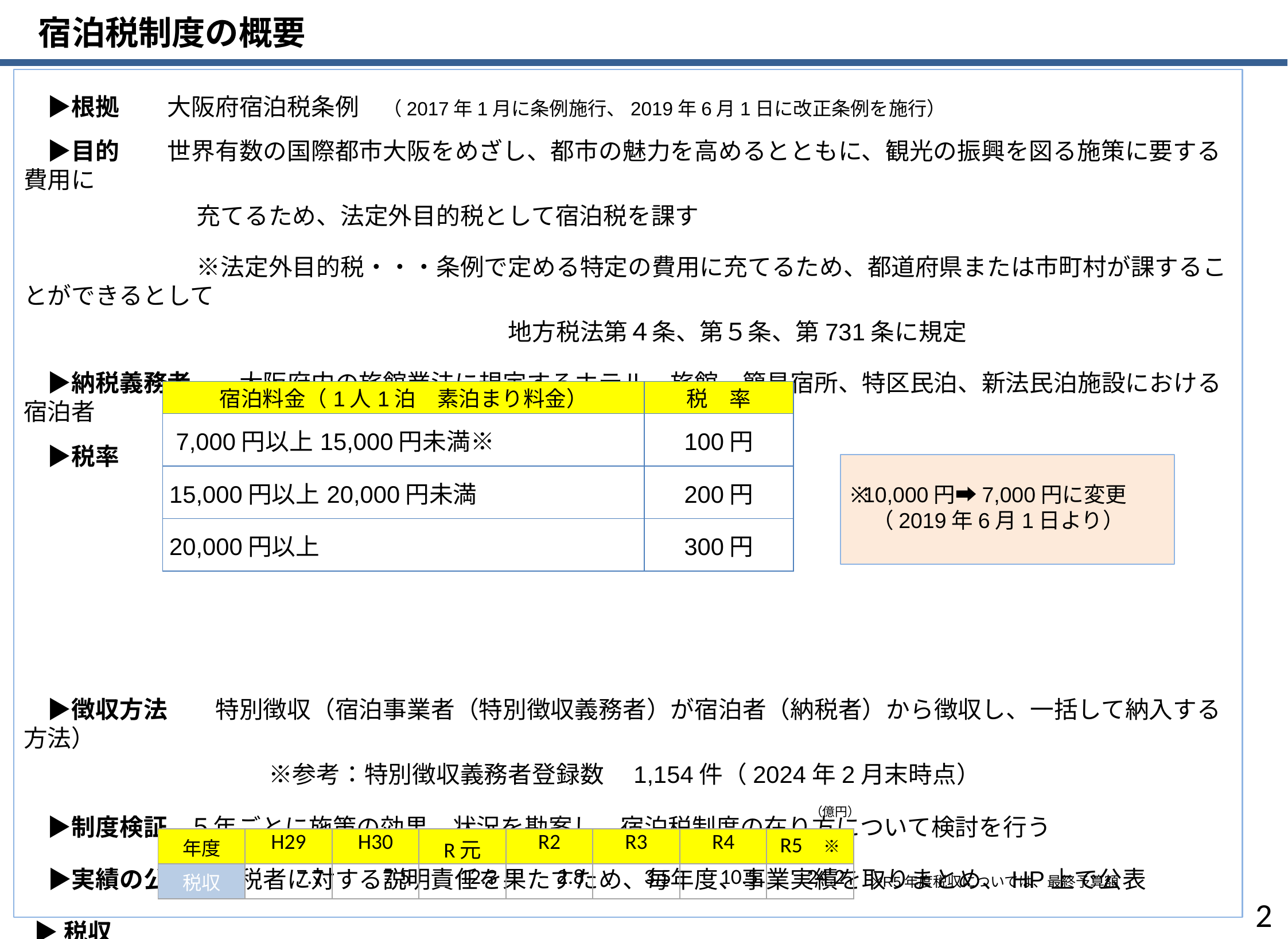

宿泊税制度の概要

　▶根拠　　大阪府宿泊税条例　（2017年1月に条例施行、2019年6月1日に改正条例を施行）

　▶目的　　世界有数の国際都市大阪をめざし、都市の魅力を高めるとともに、観光の振興を図る施策に要する費用に
　　　　　　　 充てるため、法定外目的税として宿泊税を課す

　　　　　　　 ※法定外目的税・・・条例で定める特定の費用に充てるため、都道府県または市町村が課することができるとして
　　　　　　　　　　　　　　　　　　　　 地方税法第４条、第５条、第731条に規定

　▶納税義務者　　大阪府内の旅館業法に規定するホテル、旅館、簡易宿所、特区民泊、新法民泊施設における宿泊者

　▶税率

　▶徴収方法　　特別徴収（宿泊事業者（特別徴収義務者）が宿泊者（納税者）から徴収し、一括して納入する方法）
　　　　　　　　　 　※参考：特別徴収義務者登録数　1,154件（2024年2月末時点）

　▶制度検証    ５年ごとに施策の効果、状況を勘案し、宿泊税制度の在り方について検討を行う

　▶実績の公表　納税者に対する説明責任を果たすため、毎年度、事業実績を取りまとめ、HP上で公表

  ▶税収

| 宿泊料金（1人1泊　素泊まり料金） | 税　率 |
| --- | --- |
| 7,000円以上15,000円未満※ | 100円 |
| 15,000円以上20,000円未満 | 200円 |
| 20,000円以上 | 300円 |

※10,000円➡7,000円に変更
　（2019年6月1日より）
（億円）
| 年度 | H29 | H30 | R元 | R2 | R3 | R4 | R5　※ |
| --- | --- | --- | --- | --- | --- | --- | --- |
| 税収 | 7.7 | 7.5 | 12.3 | 2.8 | 3.5 | 10.5 | 24.2 |
※R5年度税収については、最終予算額
2